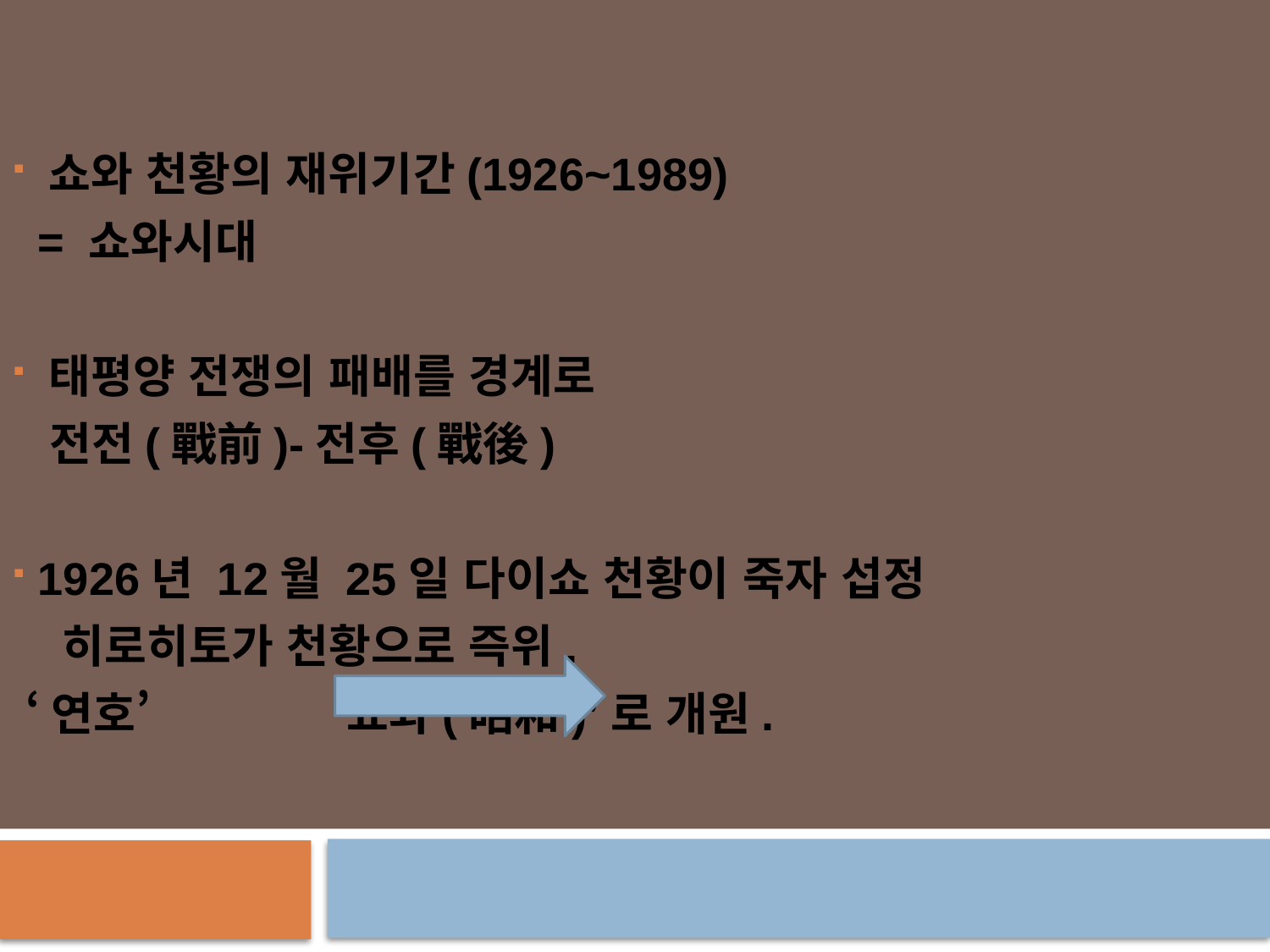

쇼와 천황의 재위기간(1926~1989)
  = 쇼와시대

 태평양 전쟁의 패배를 경계로
  전전(戰前)-전후(戰後)

 1926년 12월 25일 다이쇼 천황이 죽자 섭정
   히로히토가 천황으로 즉위.
 ‘연호’              ‘쇼와(昭和)’로 개원.